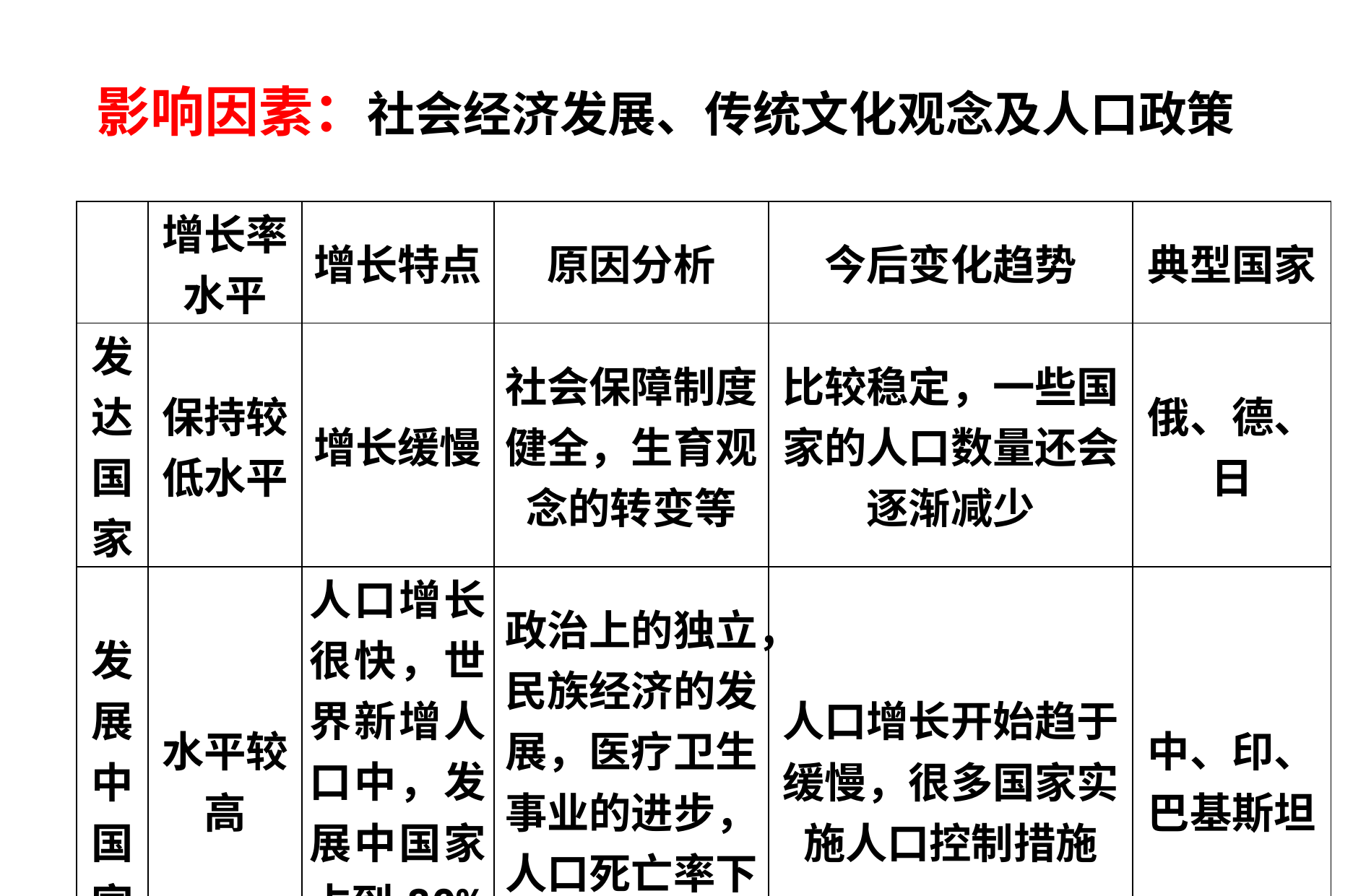

# 影响因素：社会经济发展、传统文化观念及人口政策
|  | 增长率水平 | 增长特点 | 原因分析 | 今后变化趋势 | 典型国家 |
| --- | --- | --- | --- | --- | --- |
| 发达国家 | 保持较低水平 | 增长缓慢 | 社会保障制度健全，生育观念的转变等 | 比较稳定，一些国家的人口数量还会逐渐减少 | 俄、德、日 |
| 发展中国家 | 水平较高 | 人口增长很快，世界新增人口中，发展中国家占到80%以上 | 政治上的独立，民族经济的发展，医疗卫生事业的进步，人口死亡率下降 | 人口增长开始趋于缓慢，很多国家实施人口控制措施 | 中、印、巴基斯坦 |